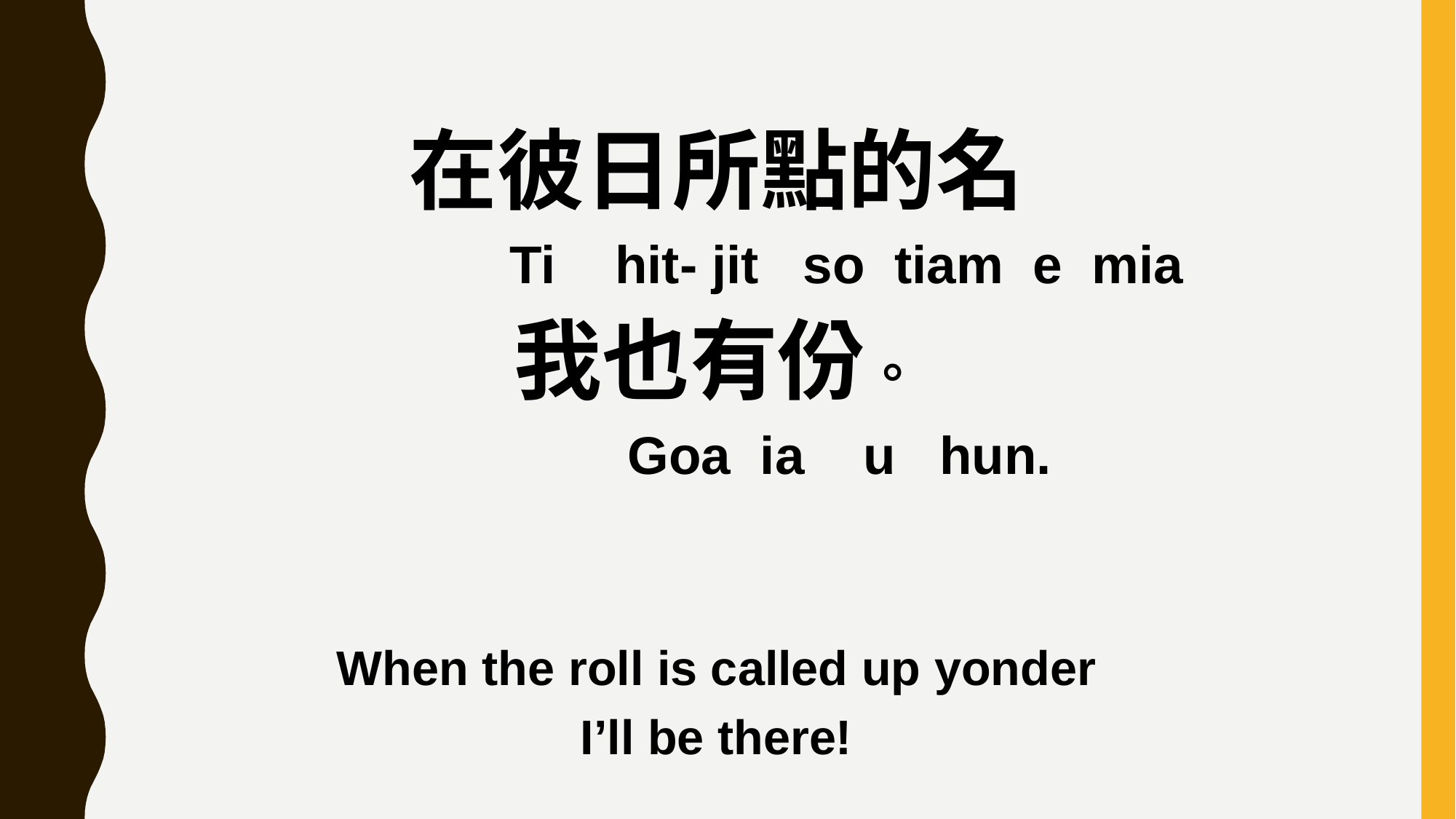

在彼日所點的名
                           Ti    hit- jit   so  tiam  e  mia
我也有份。
                               Goa  ia    u   hun.

When the roll is called up yonder
I’ll be there!